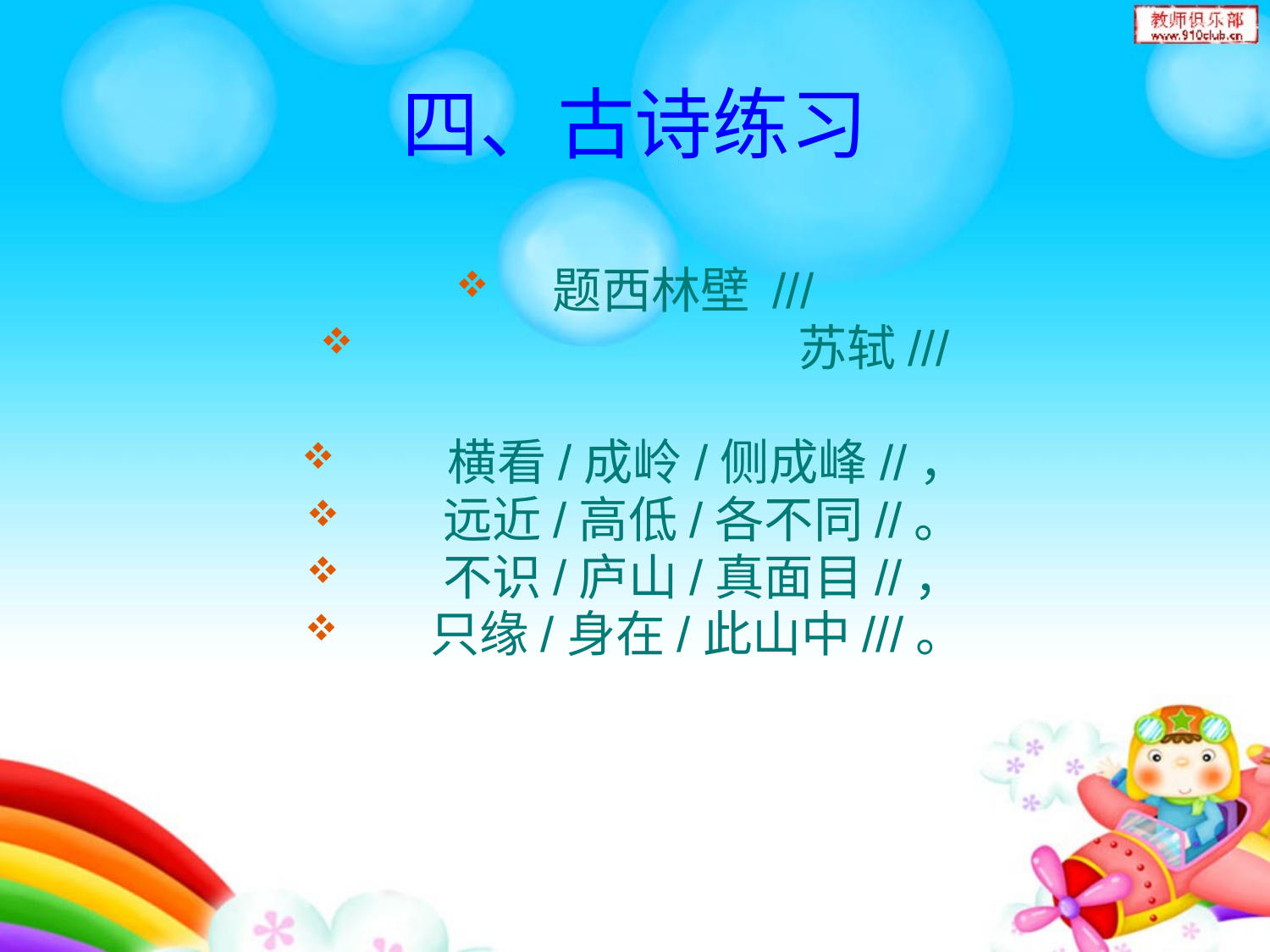

# 四、古诗练习
　题西林壁 ///
                                      苏轼///

　　横看/成岭/侧成峰//，
       远近/高低/各不同//。
       不识/庐山/真面目//，
      只缘/身在/此山中///。